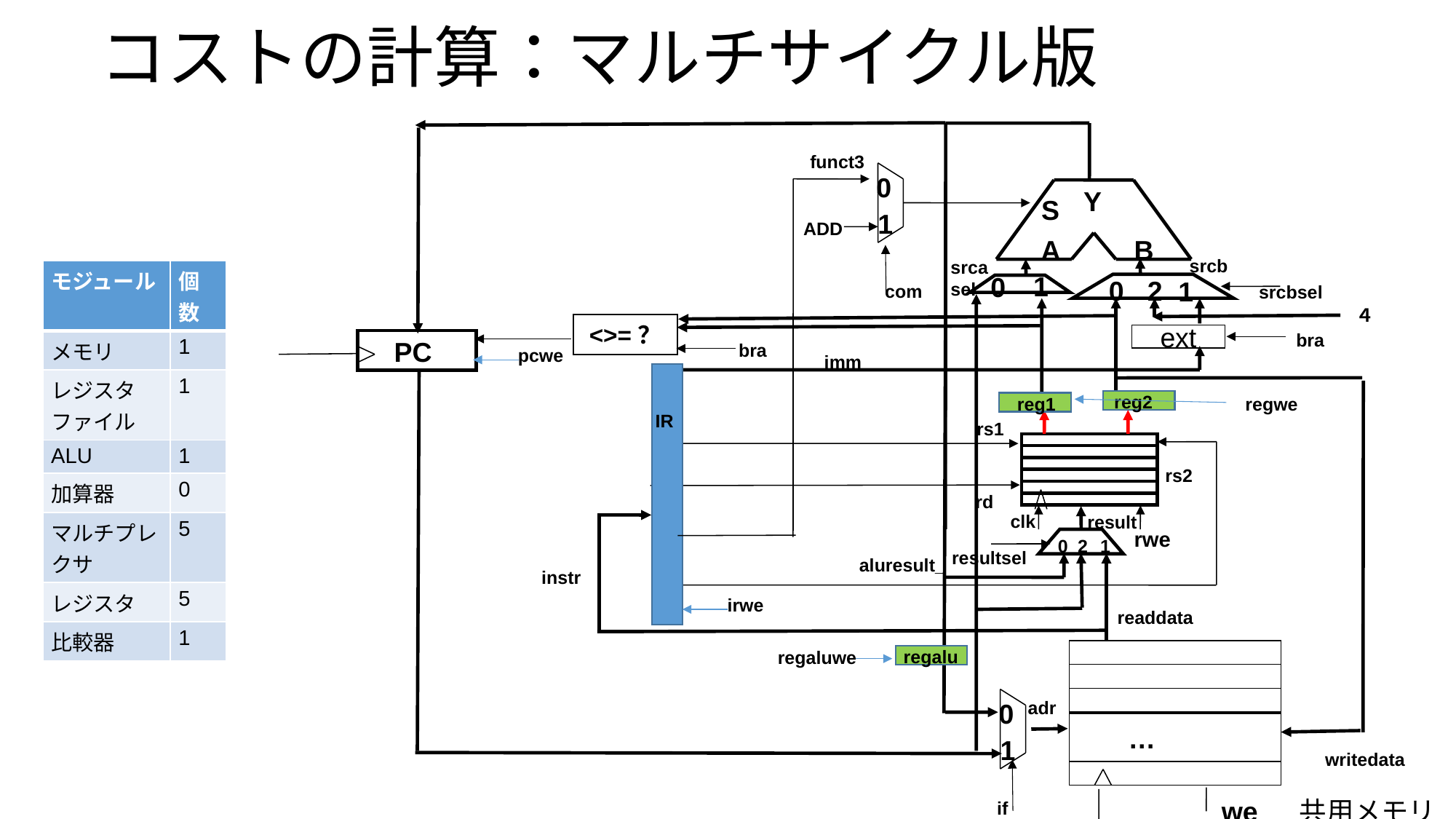

# コストの計算：マルチサイクル版

funct3

0

Y

S
1

ADD

A
B
srcb
srca
sel

1
0
2
0
1

com

srcbsel

４

<>=？
bra
ext
PC

bra
pcwe

imm

reg2
reg1
regwe

IR

rs1

rs2

rd
clk
result

rwe

0
1
2

resultsel

aluresult_

instr

irwe
readdata

regalu

regaluwe

0
adr

…
1

writedata

共用メモリ

we
 if
| モジュール | 個数 |
| --- | --- |
| メモリ | 1 |
| レジスタファイル | 1 |
| ALU | 1 |
| 加算器 | 0 |
| マルチプレクサ | 5 |
| レジスタ | 5 |
| 比較器 | 1 |